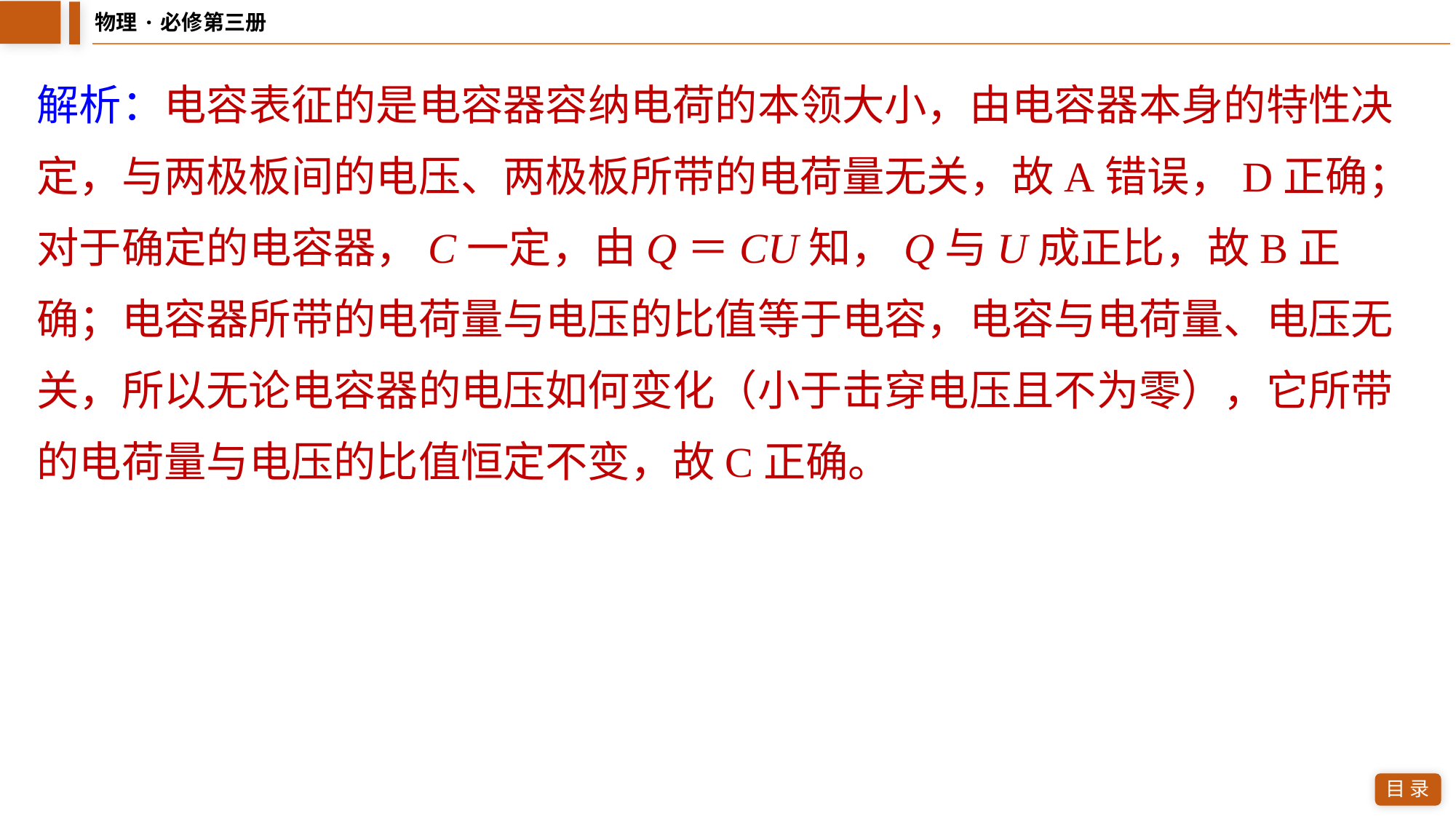

解析：电容表征的是电容器容纳电荷的本领大小，由电容器本身的特性决定，与两极板间的电压、两极板所带的电荷量无关，故A错误，D正确；对于确定的电容器，C一定，由Q＝CU知，Q与U成正比，故B正确；电容器所带的电荷量与电压的比值等于电容，电容与电荷量、电压无关，所以无论电容器的电压如何变化（小于击穿电压且不为零），它所带的电荷量与电压的比值恒定不变，故C正确。